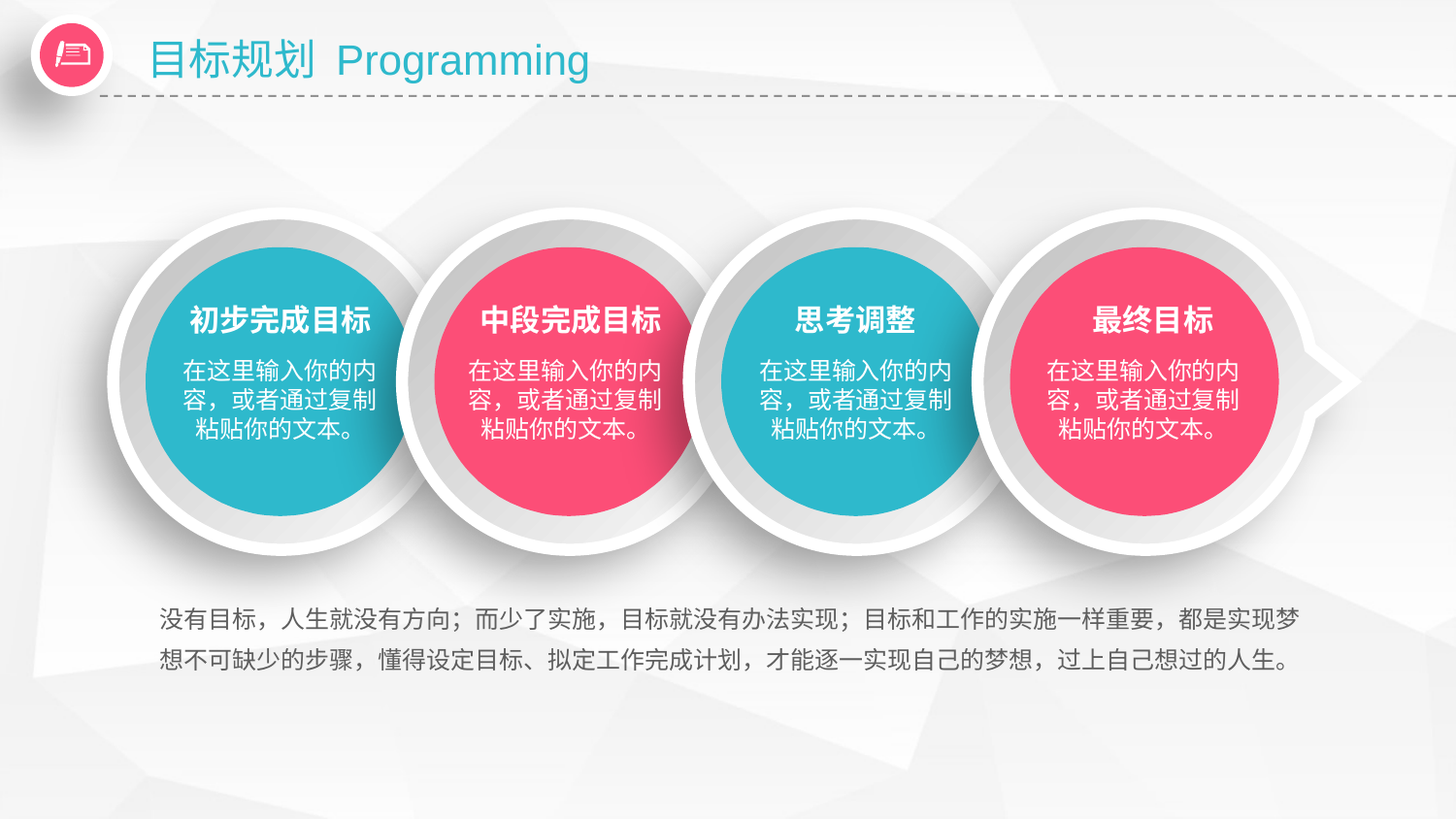

目标规划 Programming

初步完成目标
中段完成目标
思考调整
最终目标
在这里输入你的内容，或者通过复制粘贴你的文本。
在这里输入你的内容，或者通过复制粘贴你的文本。
在这里输入你的内容，或者通过复制粘贴你的文本。
在这里输入你的内容，或者通过复制粘贴你的文本。
没有目标，人生就没有方向；而少了实施，目标就没有办法实现；目标和工作的实施一样重要，都是实现梦想不可缺少的步骤，懂得设定目标、拟定工作完成计划，才能逐一实现自己的梦想，过上自己想过的人生。